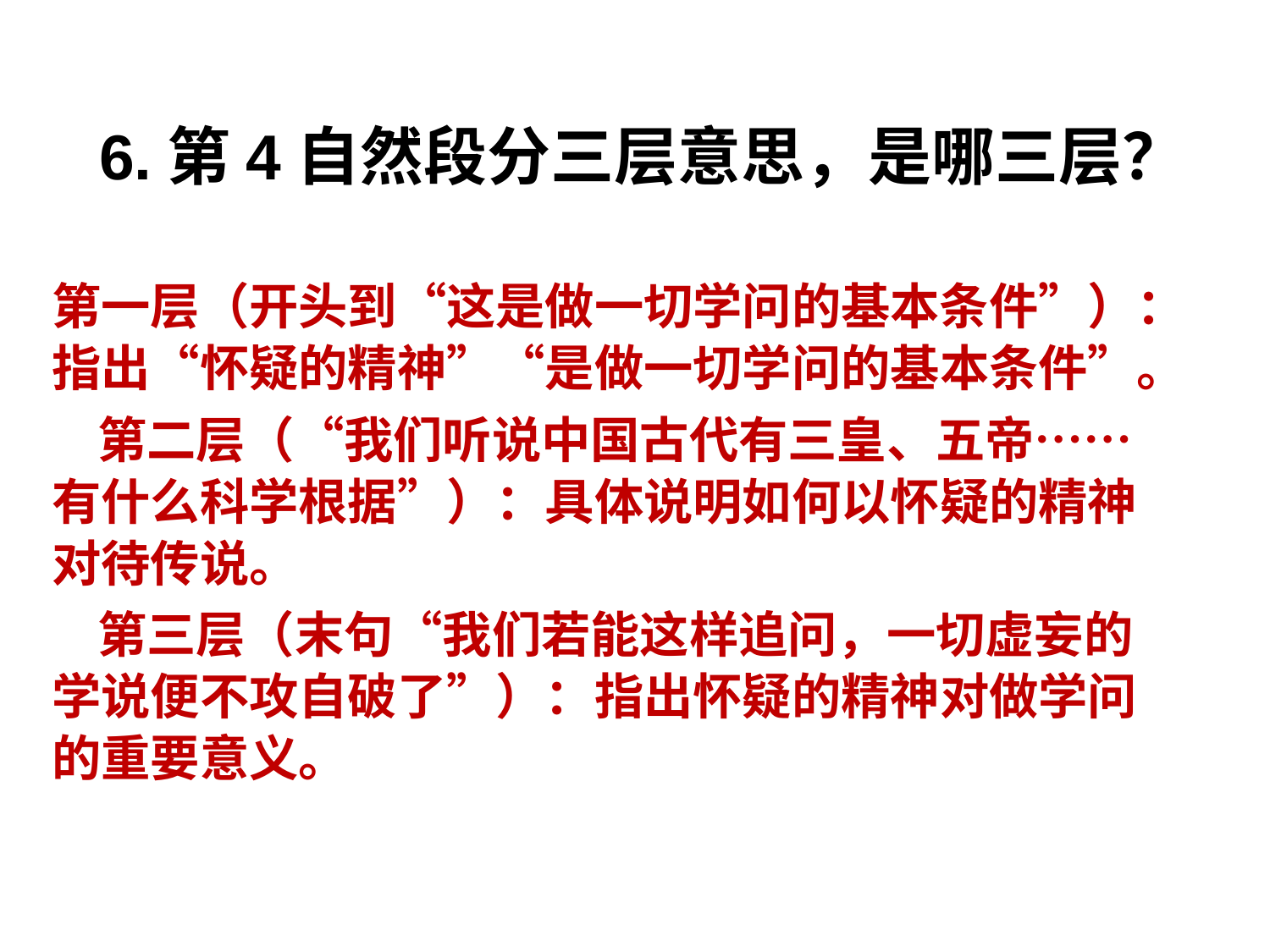

6.第4自然段分三层意思，是哪三层？

第一层（开头到“这是做一切学问的基本条件”）：指出“怀疑的精神”“是做一切学问的基本条件”。
   第二层（“我们听说中国古代有三皇、五帝……有什么科学根据”）：具体说明如何以怀疑的精神对待传说。
   第三层（末句“我们若能这样追问，一切虚妄的学说便不攻自破了”）：指出怀疑的精神对做学问的重要意义。